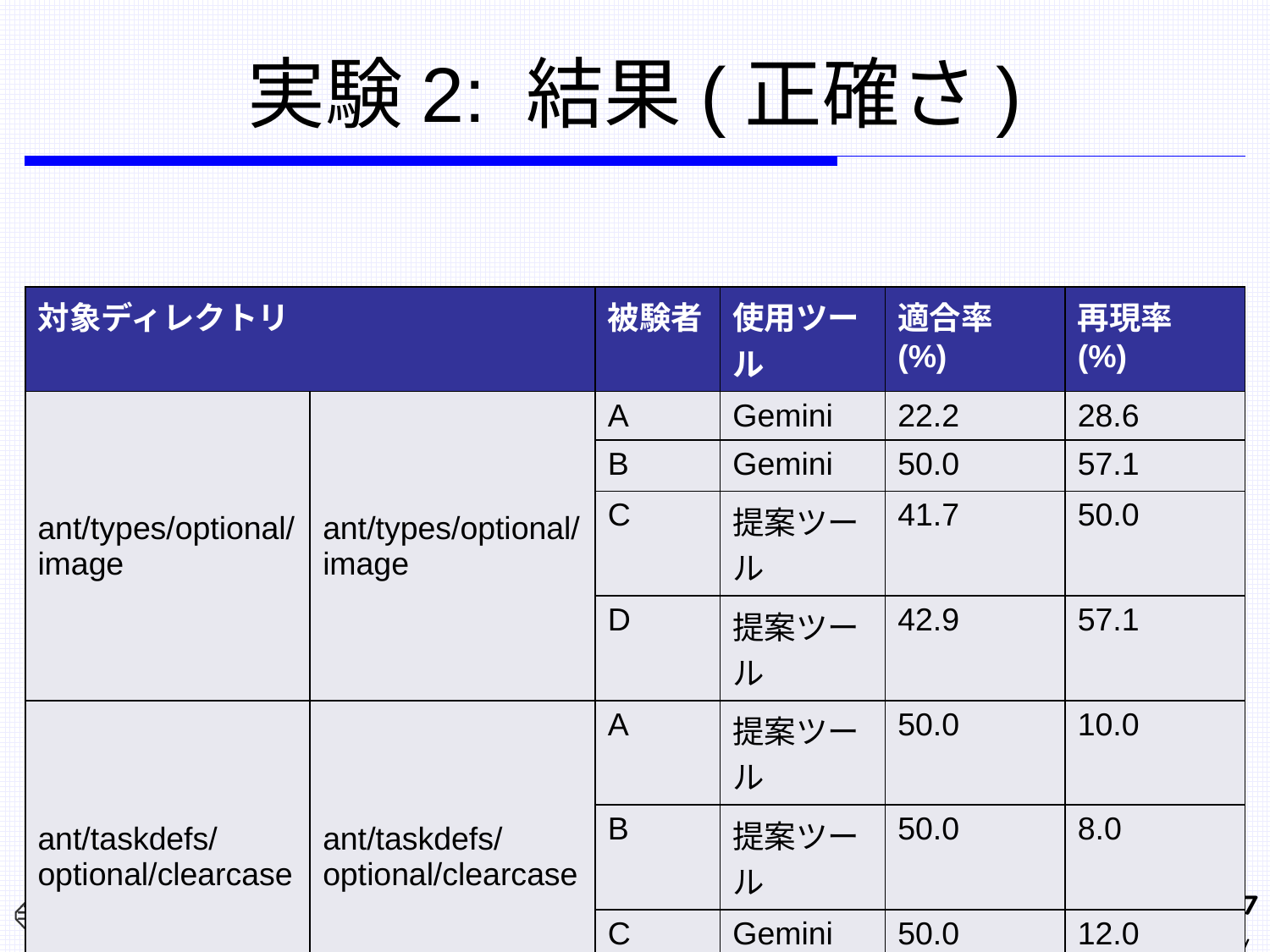

# 実験2: 結果(正確さ)

| 対象ディレクトリ |  | 被験者 | 使用ツール | 適合率 (%) | 再現率 (%) |
| --- | --- | --- | --- | --- | --- |
| ant/types/optional/ image | ant/types/optional/ image | A | Gemini | 22.2 | 28.6 |
|  |  | B | Gemini | 50.0 | 57.1 |
|  |  | C | 提案ツール | 41.7 | 50.0 |
|  |  | D | 提案ツール | 42.9 | 57.1 |
| ant/taskdefs/ optional/clearcase | ant/taskdefs/ optional/clearcase | A | 提案ツール | 50.0 | 10.0 |
|  |  | B | 提案ツール | 50.0 | 8.0 |
|  |  | C | Gemini | 50.0 | 12.0 |
|  |  | D | Gemini | 53.3 | 18.0 |